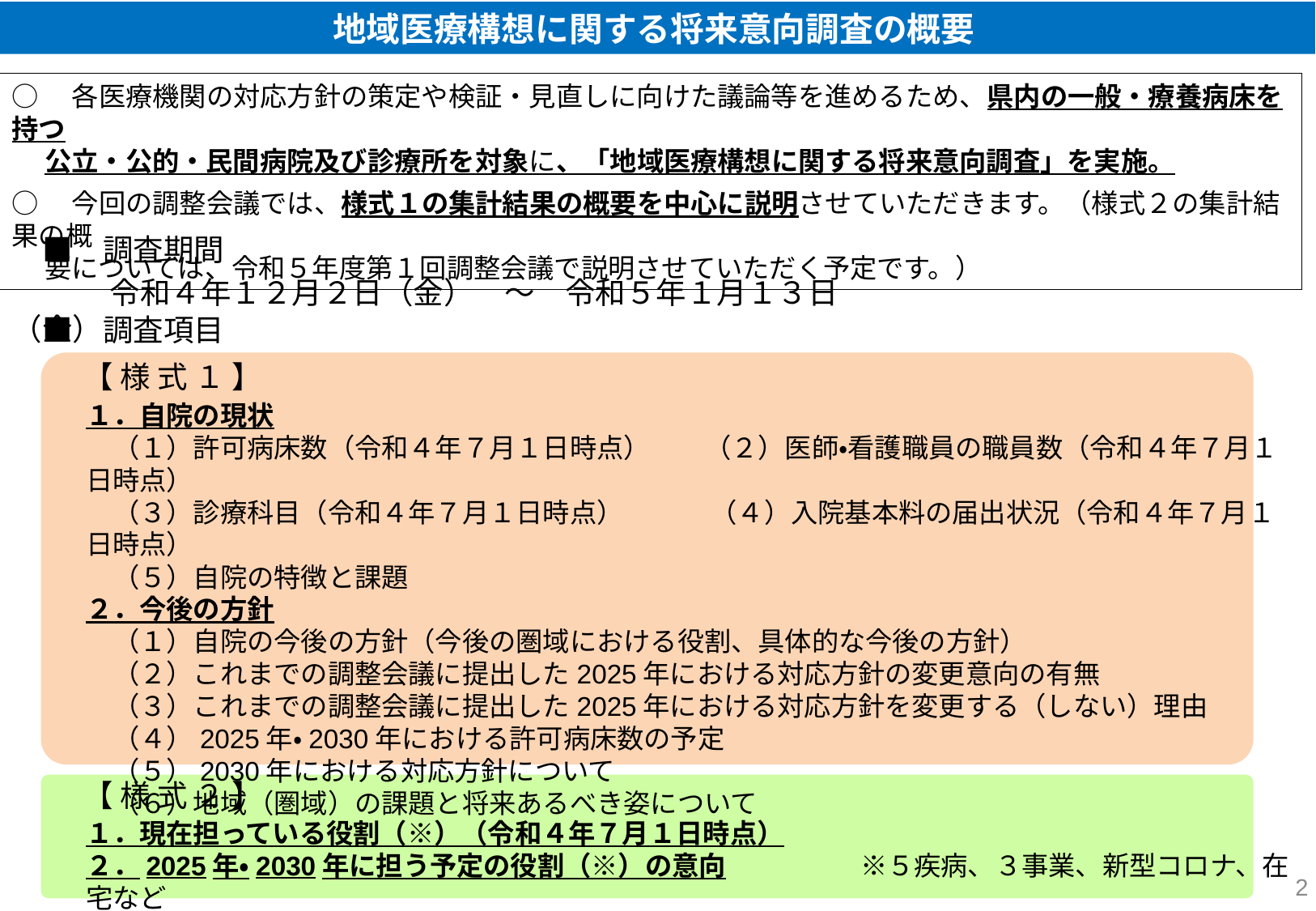

地域医療構想に関する将来意向調査の概要
○　各医療機関の対応方針の策定や検証・見直しに向けた議論等を進めるため、県内の一般・療養病床を持つ
　 公立・公的・民間病院及び診療所を対象に、「地域医療構想に関する将来意向調査」を実施。

○　今回の調整会議では、様式１の集計結果の概要を中心に説明させていただきます。（様式２の集計結果の概
　 要については、令和５年度第１回調整会議で説明させていただく予定です。）
　■　調査期間

　　　 令和４年１２月２日（金）　～　令和５年１月１３日（金）
　■　調査項目
　【 様 式 １ 】

１．自院の現状
　（１）許可病床数（令和４年７月１日時点）　　（２）医師・看護職員の職員数（令和４年７月１日時点）
　（３）診療科目（令和４年７月１日時点）　　 　（４）入院基本料の届出状況（令和４年７月１日時点）
　（５）自院の特徴と課題
２．今後の方針
　（１）自院の今後の方針（今後の圏域における役割、具体的な今後の方針）
　（２）これまでの調整会議に提出した2025年における対応方針の変更意向の有無
　（３）これまでの調整会議に提出した2025年における対応方針を変更する（しない）理由
　（４）2025年・2030年における許可病床数の予定
　（５）2030年における対応方針について
　（６）地域（圏域）の課題と将来あるべき姿について
　【 様 式 ２ 】

１．現在担っている役割（※）（令和４年７月１日時点）
２．2025年・2030年に担う予定の役割（※）の意向　　　　　※５疾病、３事業、新型コロナ、在宅など
2